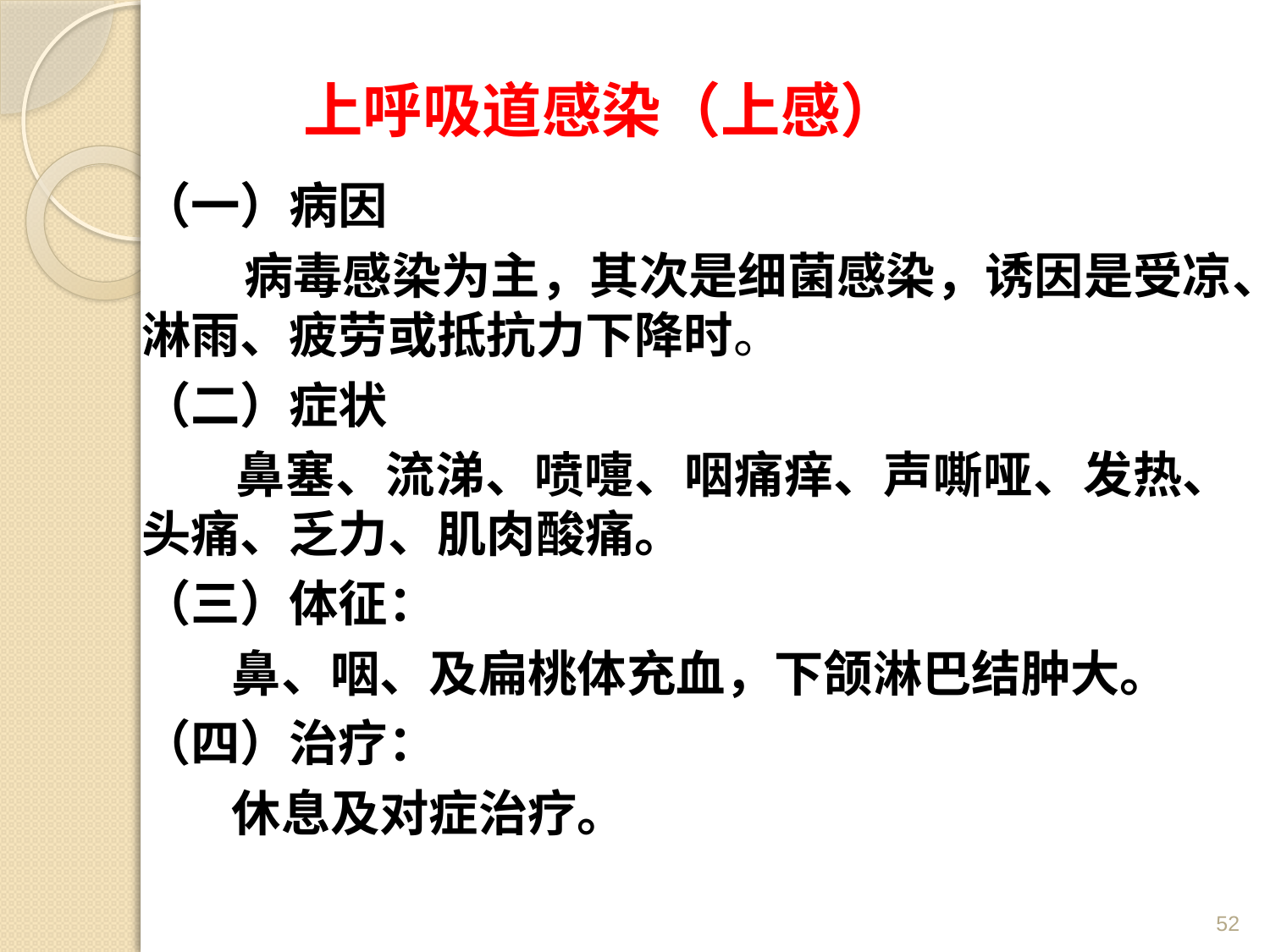

# 上呼吸道感染（上感）
（一）病因
        病毒感染为主，其次是细菌感染，诱因是受凉、淋雨、疲劳或抵抗力下降时。
（二）症状
       鼻塞、流涕、喷嚏、咽痛痒、声嘶哑、发热、头痛、乏力、肌肉酸痛。
（三）体征：
       鼻、咽、及扁桃体充血，下颌淋巴结肿大。
（四）治疗：
       休息及对症治疗。

52